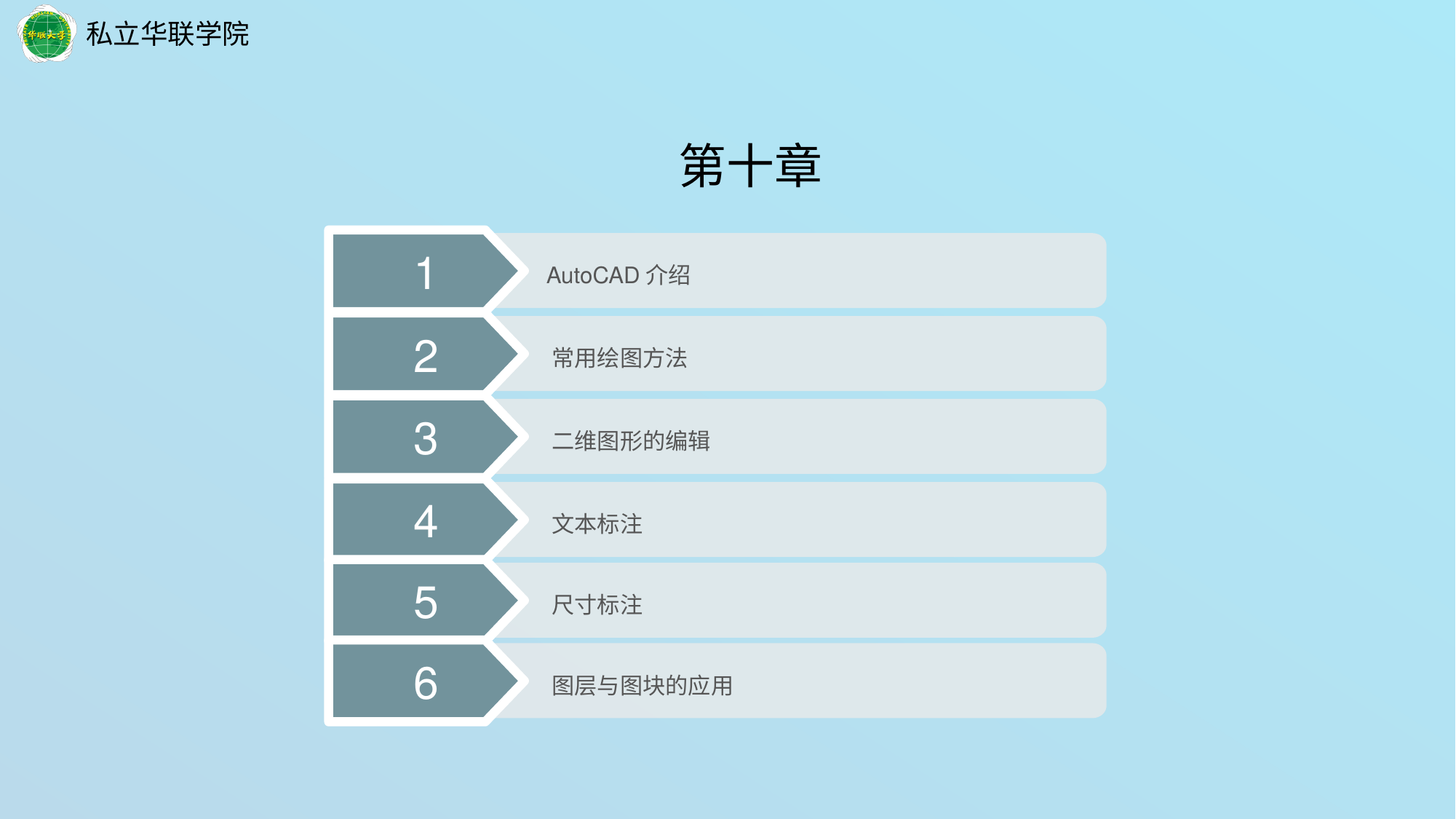

第十章
1
    AutoCAD介绍
2
    常用绘图方法
3
    二维图形的编辑
4
    文本标注
5
    尺寸标注
6
    图层与图块的应用